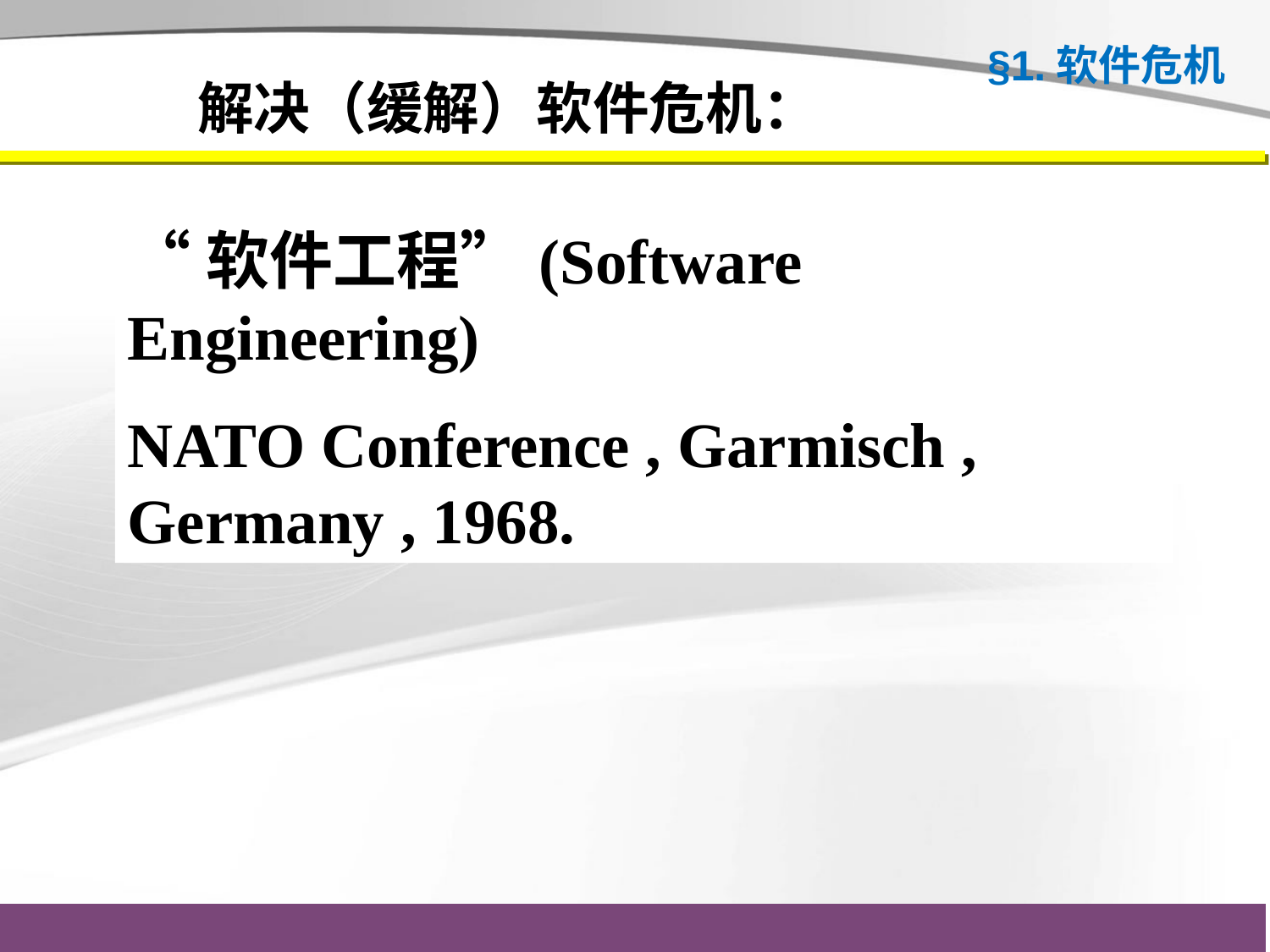

# §1.软件危机
解决（缓解）软件危机：
“软件工程”(Software Engineering)
NATO Conference , Garmisch , Germany , 1968.